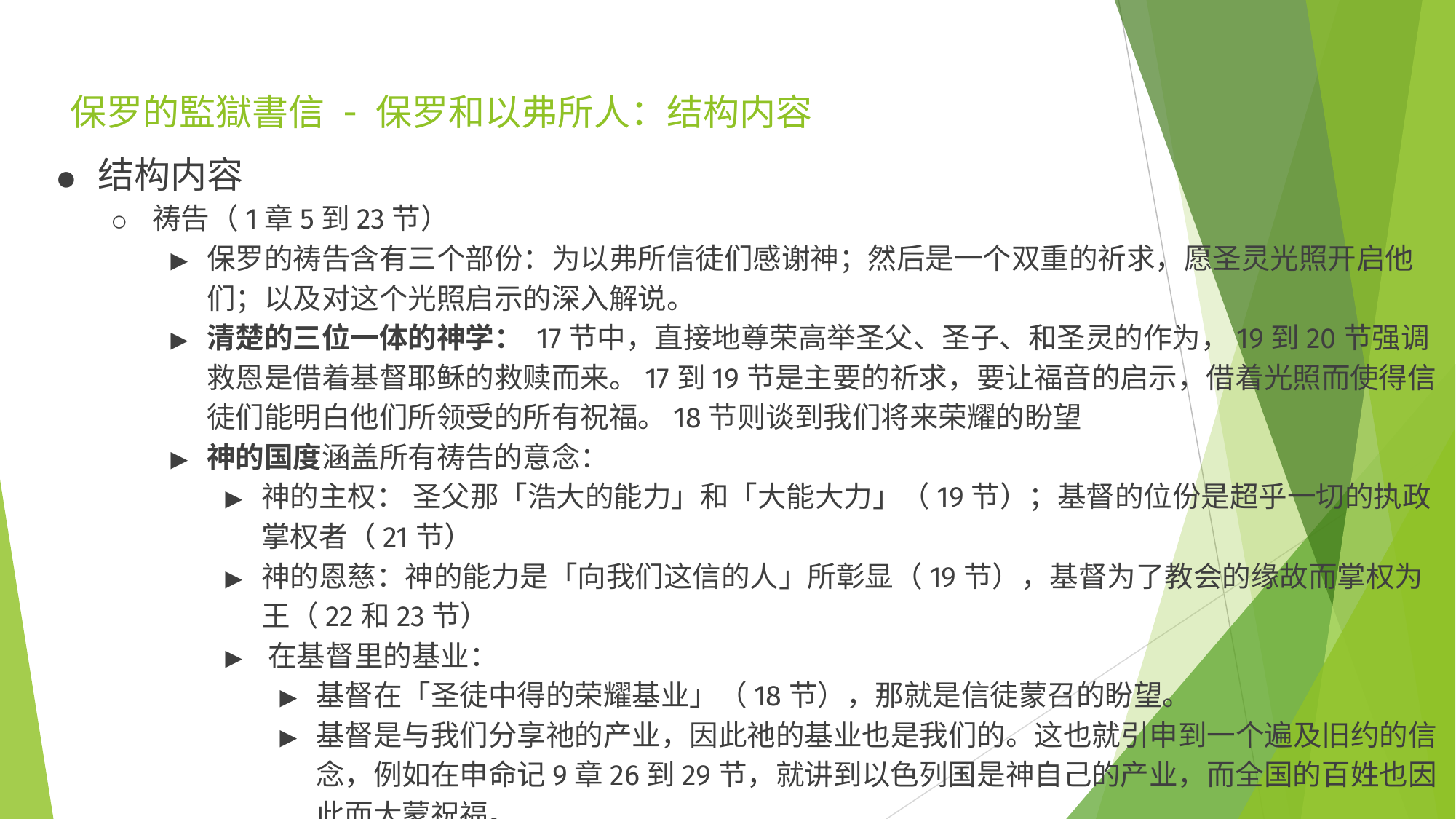

# 保罗的監獄書信 - 保罗和以弗所人：结构内容
结构内容
祷告（1章5到23节​​）
保罗的祷告含有三个部份：为以弗所信徒们感谢神；然后是一个双重的祈求，愿圣灵光照开启他们；以及对这个光照启示的深入解说。
清楚的三位一体的神学​​： 17节中，直接地尊荣高举圣父、圣子、和圣灵的作为，19到20节强调救恩是借着基督耶稣的救赎而来。17到19节是主要的祈求，要让福音的启示，借着光照而使得信徒们能明白他们所领受的所有祝福。18节则谈到我们将来荣耀的盼望
神的国度涵盖所有祷告的意念：
神的主权： 圣父那「浩大的能力」和「大能大力」（19节）；基督的位份是超乎一切的执政掌权者​​（21节）
神的恩慈：神的能力是「向我们这信的人」所彰显（19节），基督为了教会的缘故而掌权为王（22和23节）
​​在基督里的基业：
基督在「圣徒中得的荣耀基业」（18节），那就是信徒蒙召的盼望。
基督是与我们分享祂的产业，因此祂的基业也是我们的。这也就引申到一个遍及旧约的信念，例如在申命记9章26到29节，就讲到以色列国是神自己的产业，而全国的百姓也因此而大蒙祝福。